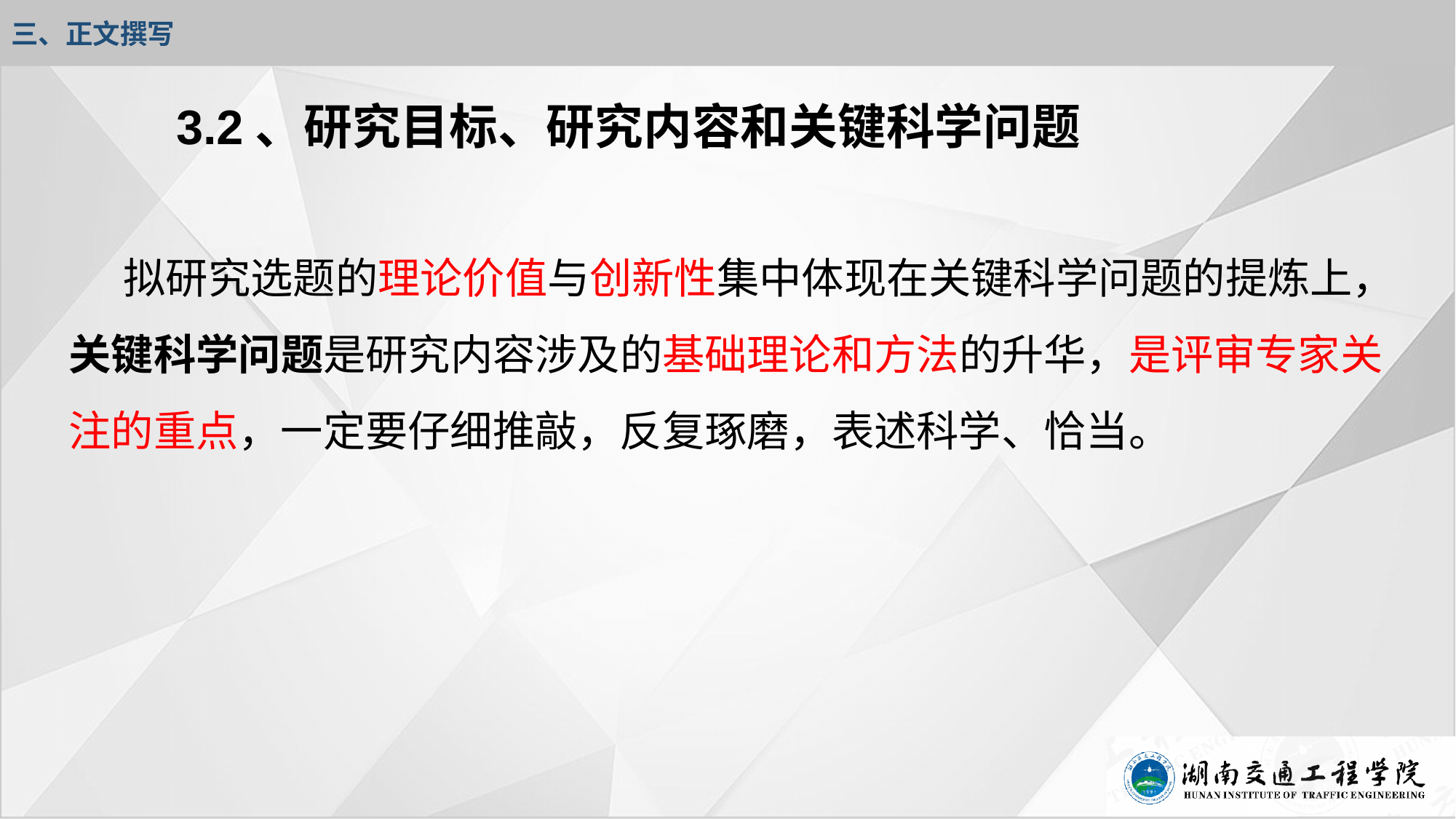

三、正文撰写
# 3.2、研究目标、研究内容和关键科学问题

拟研究选题的理论价值与创新性集中体现在关键科学问题的提炼上，关键科学问题是研究内容涉及的基础理论和方法的升华，是评审专家关注的重点，一定要仔细推敲，反复琢磨，表述科学、恰当。